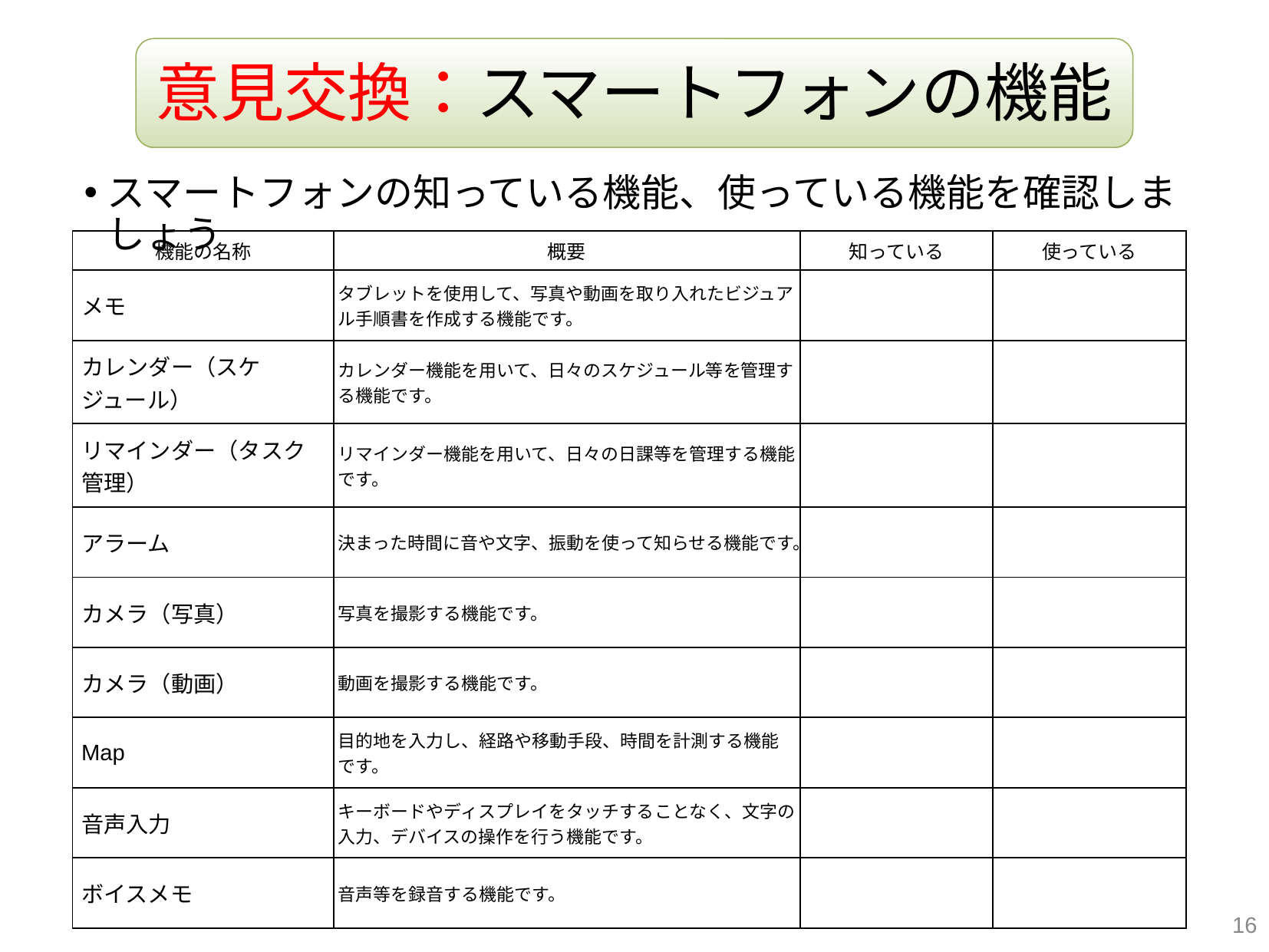

# 意見交換：スマートフォンの機能
スマートフォンの知っている機能、使っている機能を確認しましょう

| 機能の名称 | 概要 | 知っている | 使っている |
| --- | --- | --- | --- |
| メモ | タブレットを使用して、写真や動画を取り入れたビジュアル手順書を作成する機能です。 |  |  |
| カレンダー（スケジュール） | カレンダー機能を用いて、日々のスケジュール等を管理する機能です。 |  |  |
| リマインダー（タスク管理） | リマインダー機能を用いて、日々の日課等を管理する機能です。 |  |  |
| アラーム | 決まった時間に音や文字、振動を使って知らせる機能です。 |  |  |
| カメラ（写真） | 写真を撮影する機能です。 |  |  |
| カメラ（動画） | 動画を撮影する機能です。 |  |  |
| Map | 目的地を入力し、経路や移動手段、時間を計測する機能です。 |  |  |
| 音声入力 | キーボードやディスプレイをタッチすることなく、文字の入力、デバイスの操作を行う機能です。 |  |  |
| ボイスメモ | 音声等を録音する機能です。 |  |  |
16